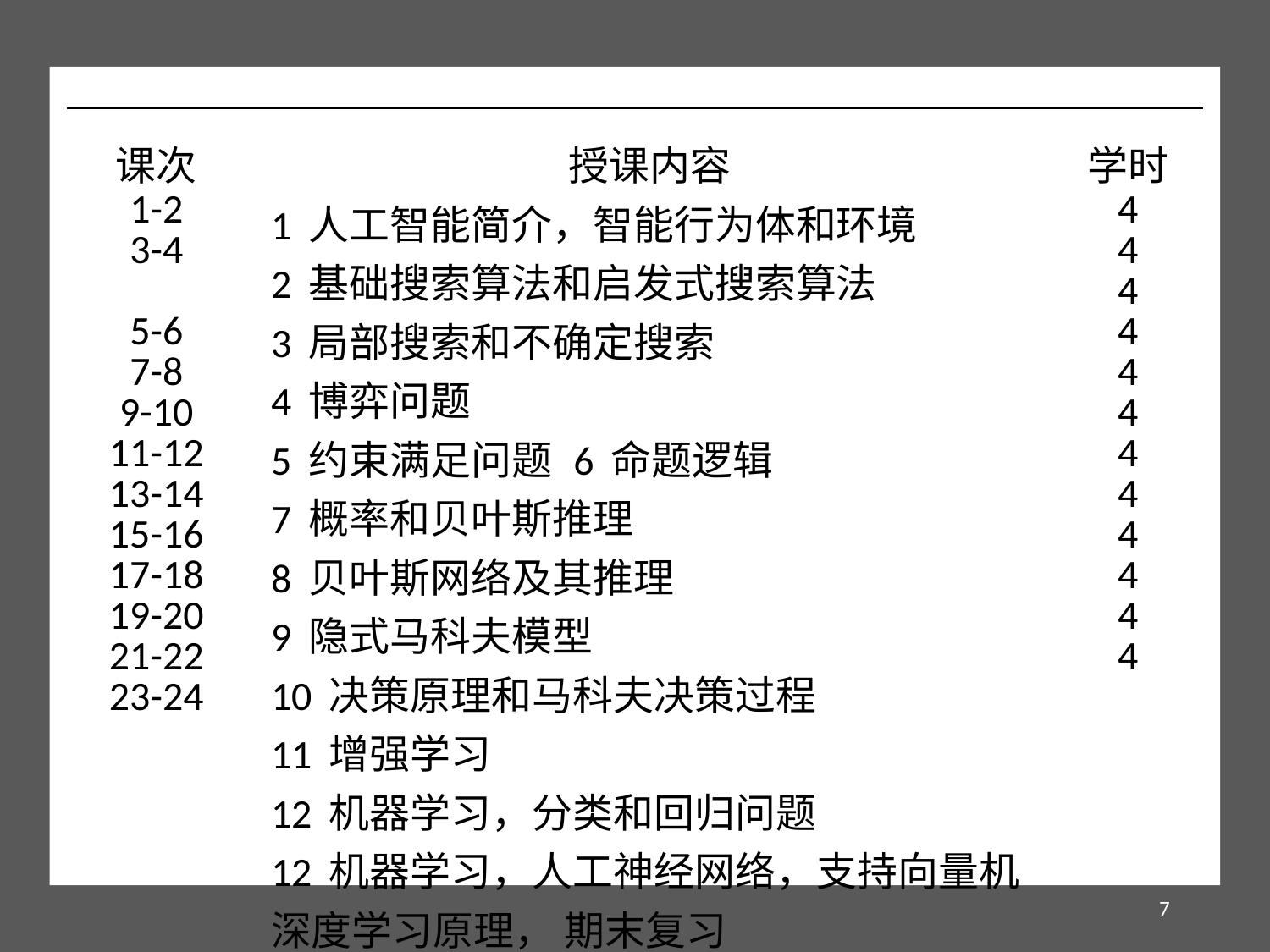

| 课次 1-2 3-4 5-6 7-8 9-10 11-12 13-14 15-16 17-18 19-20 21-22 23-24 | 授课内容 1 人工智能简介，智能行为体和环境 2 基础搜索算法和启发式搜索算法 3 局部搜索和不确定搜索 4 博弈问题 5 约束满足问题 6 命题逻辑 7 概率和贝叶斯推理 8 贝叶斯网络及其推理 9 隐式马科夫模型 10 决策原理和马科夫决策过程 11 增强学习 12 机器学习，分类和回归问题 12 机器学习，人工神经网络，支持向量机 深度学习原理， 期末复习 | 学时 4 4 4 4 4 4 4 4 4 4 4 4 |
| --- | --- | --- |
7